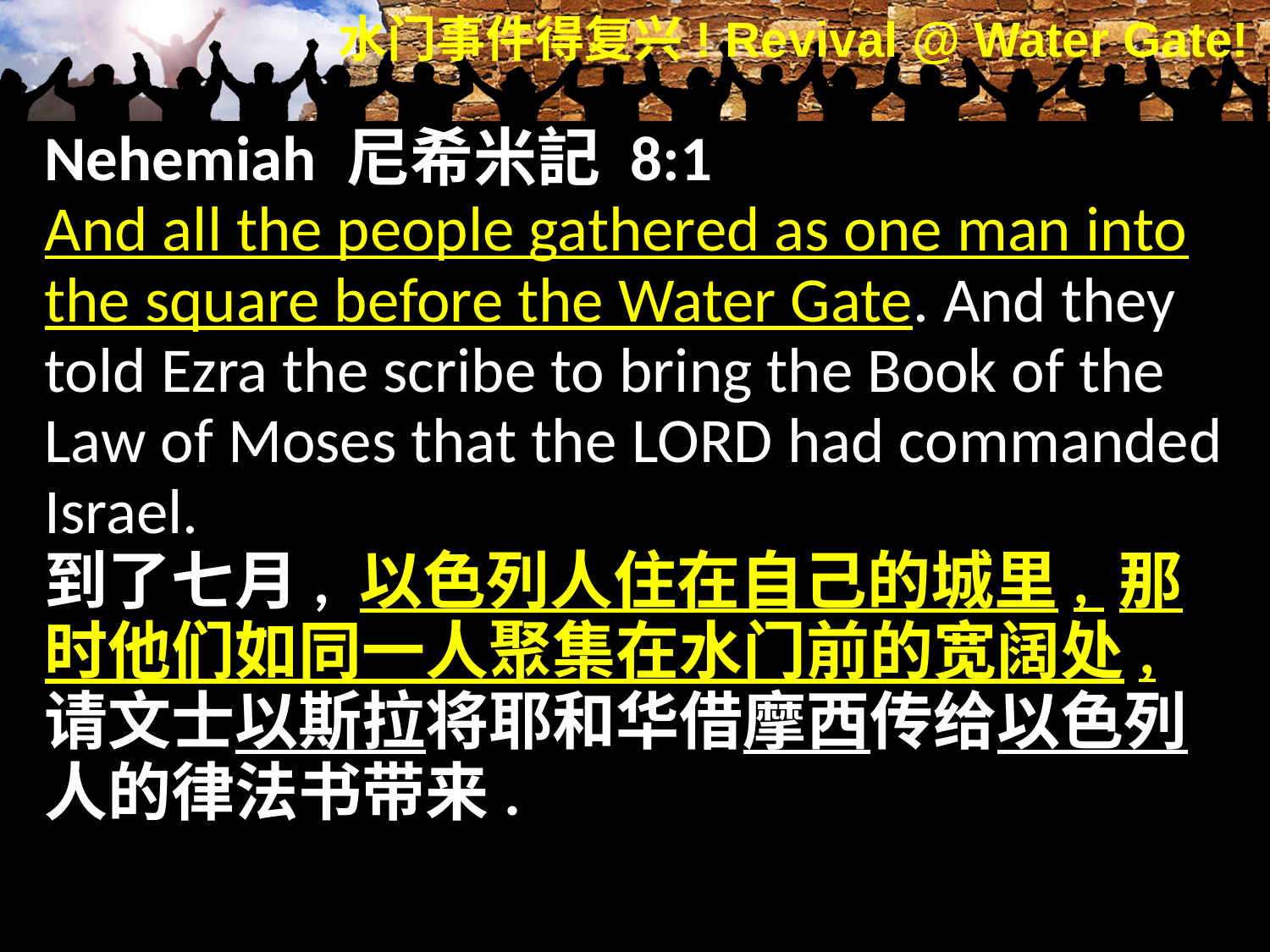

Nehemiah 尼希米記 8:1
And all the people gathered as one man into the square before the Water Gate. And they told Ezra the scribe to bring the Book of the Law of Moses that the Lord had commanded Israel.
到了七月, 以色列人住在自己的城里, 那时他们如同一人聚集在水门前的宽阔处, 请文士以斯拉将耶和华借摩西传给以色列人的律法书带来.